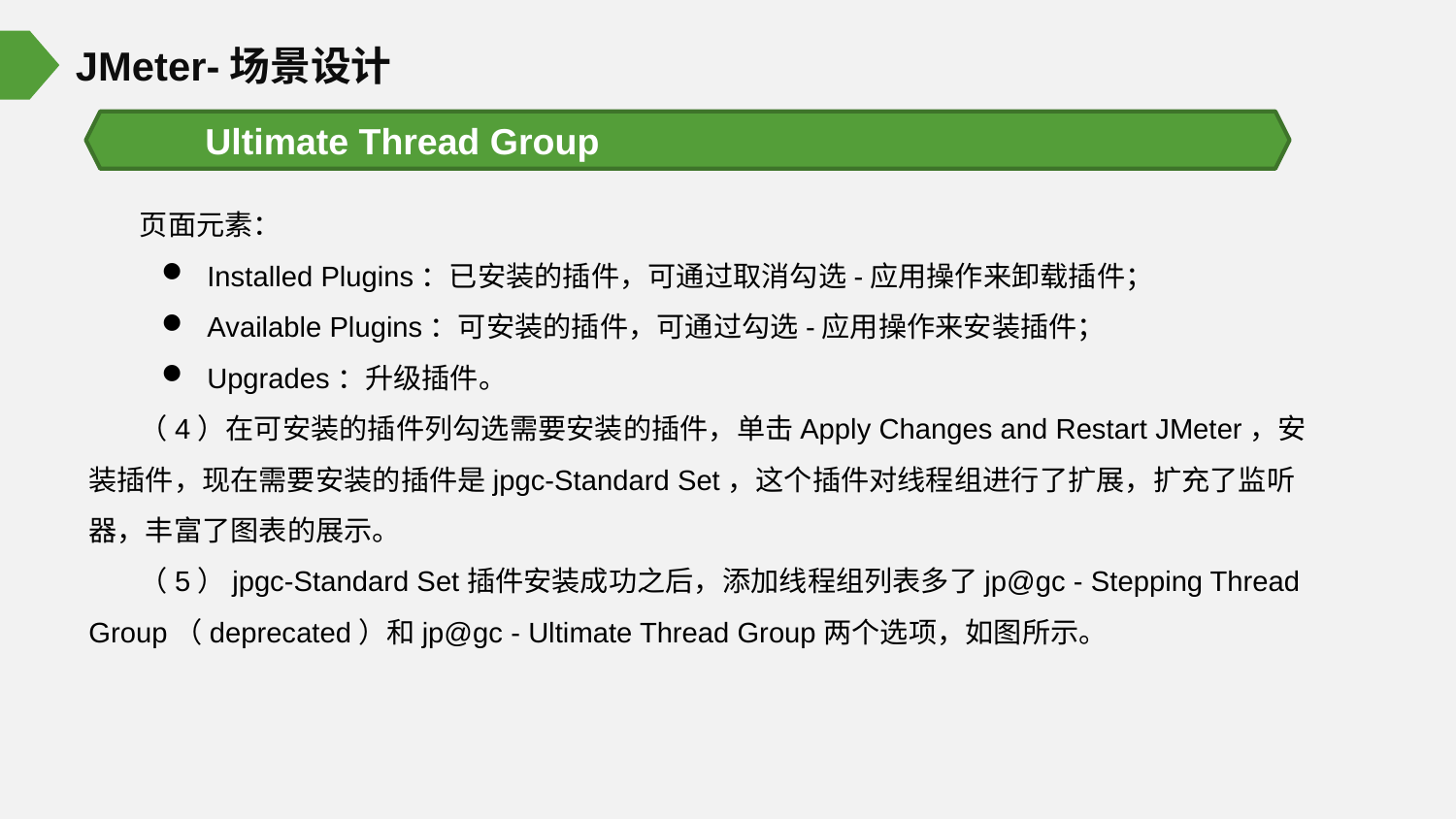

JMeter-场景设计
Ultimate Thread Group
       页面元素：
Installed Plugins：已安装的插件，可通过取消勾选-应用操作来卸载插件；
Available Plugins：可安装的插件，可通过勾选-应用操作来安装插件；
Upgrades：升级插件。
       （4）在可安装的插件列勾选需要安装的插件，单击Apply Changes and Restart JMeter，安装插件，现在需要安装的插件是jpgc-Standard Set，这个插件对线程组进行了扩展，扩充了监听器，丰富了图表的展示。
       （5）jpgc-Standard Set插件安装成功之后，添加线程组列表多了jp@gc - Stepping Thread Group（deprecated）和jp@gc - Ultimate Thread Group两个选项，如图所示。